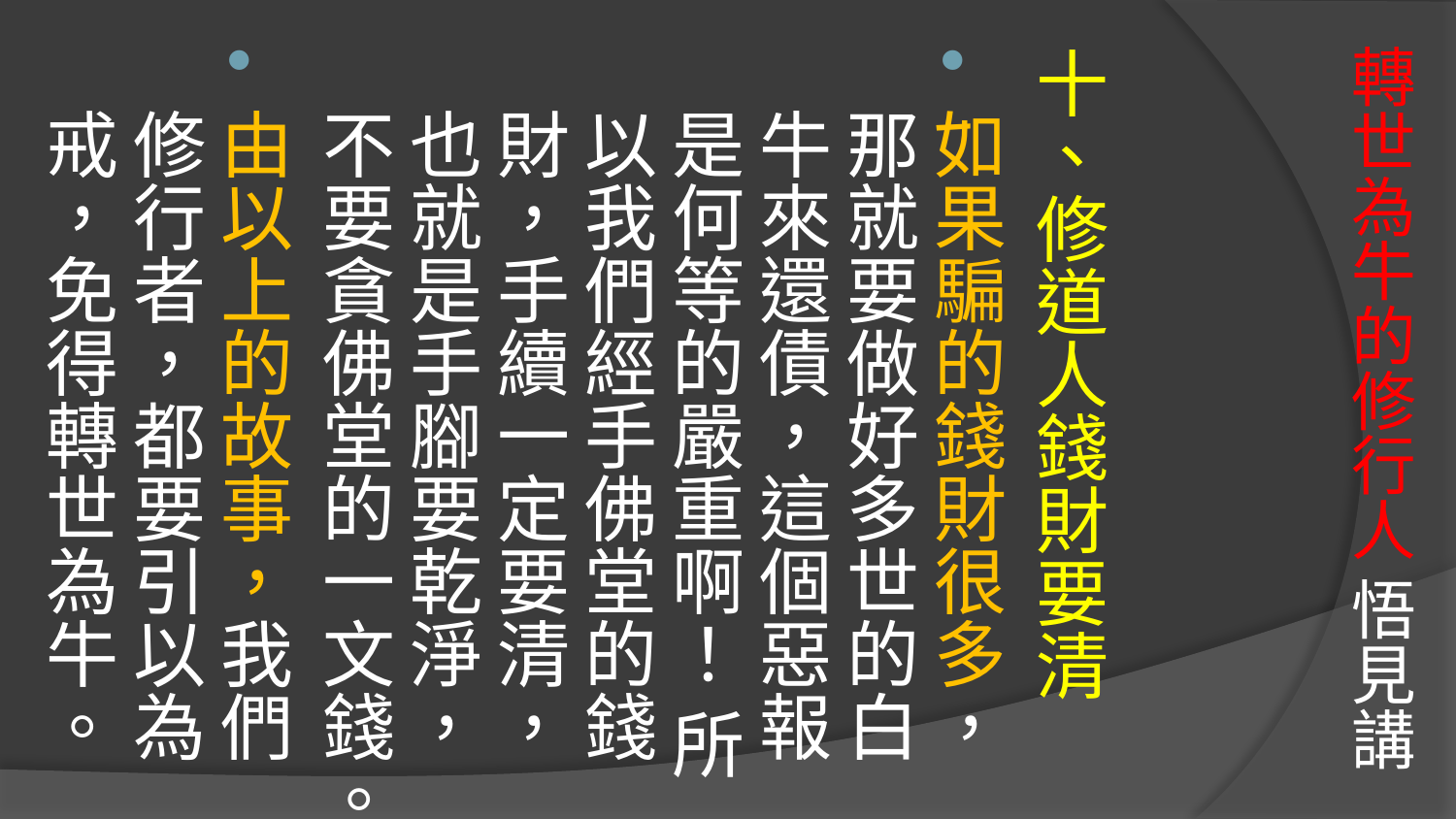

# 轉世為牛的修行人 悟見講
十、修道人錢財要清
如果騙的錢財很多，那就要做好多世的白牛來還債，這個惡報是何等的嚴重啊！ 所以我們經手佛堂的錢財，手續一定要清，也就是手腳要乾淨，不要貪佛堂的一文錢。
由以上的故事，我們修行者，都要引以為戒，免得轉世為牛。